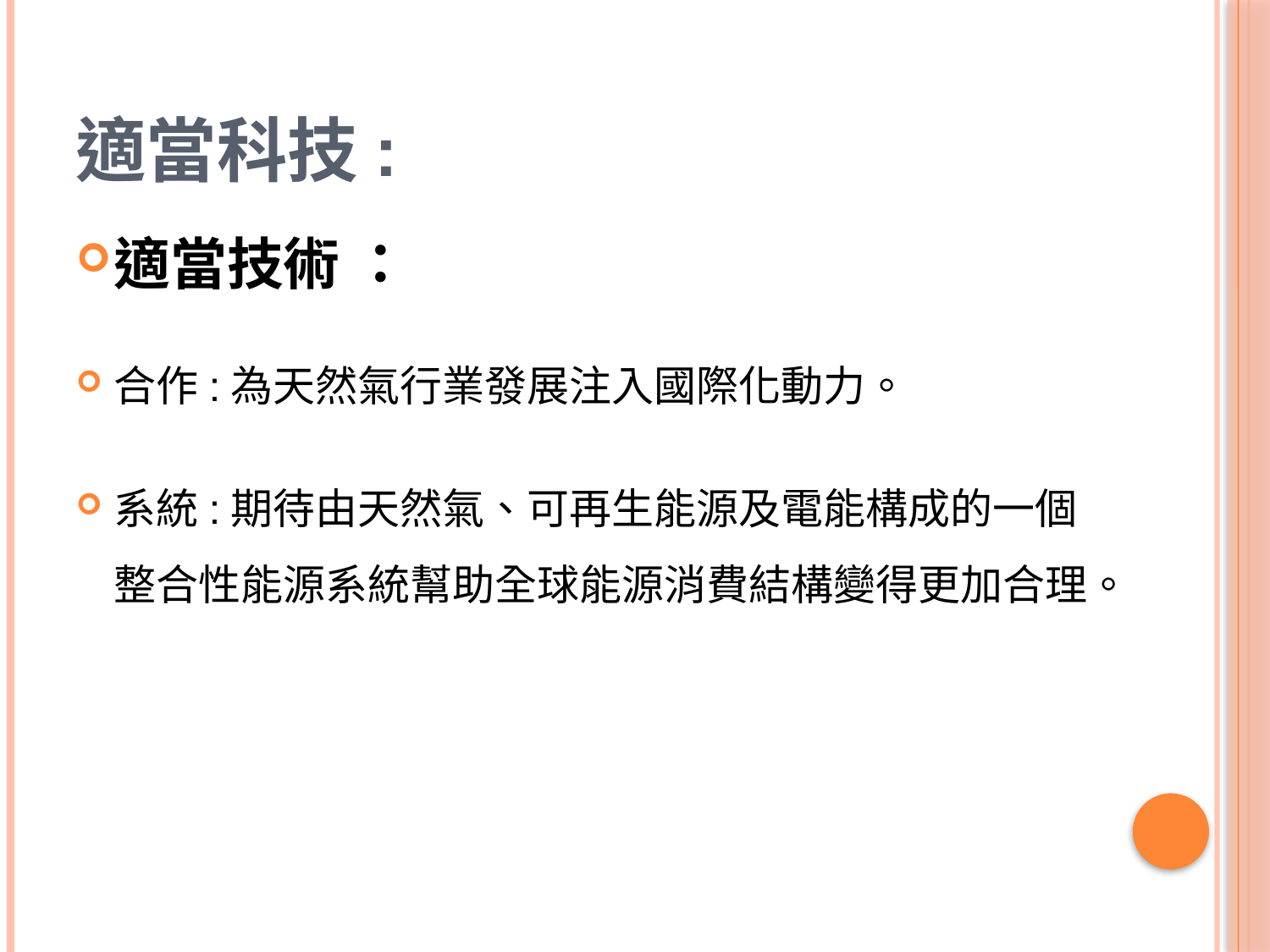

# 適當科技:
適當技術 ：

合作:為天然氣行業發展注入國際化動力。

系統:期待由天然氣、可再生能源及電能構成的一個整合性能源系統幫助全球能源消費結構變得更加合理。